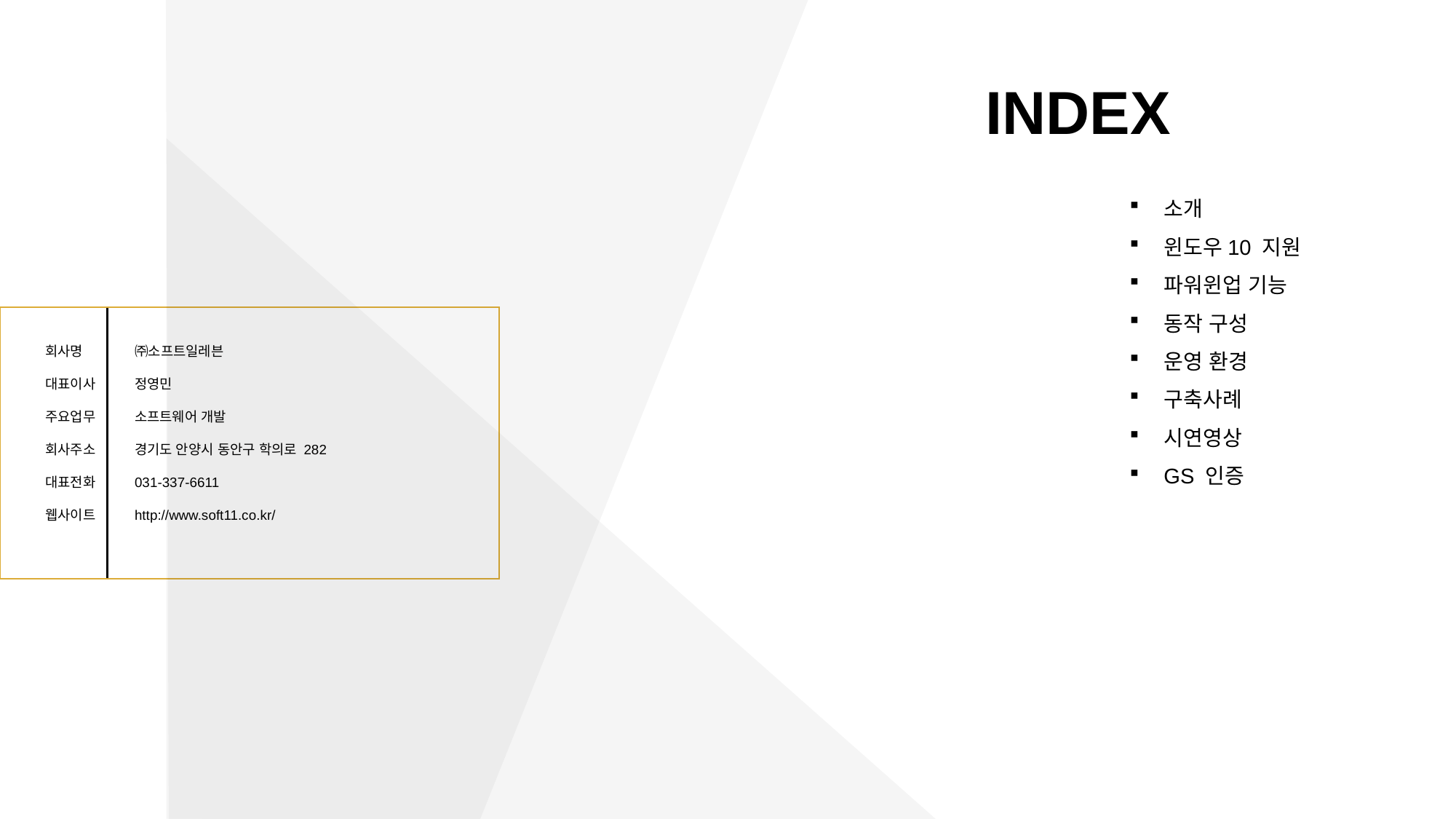

INDEX

소개
윈도우10 지원
파워윈업 기능
동작 구성
운영 환경
구축사례
시연영상
GS 인증

㈜소프트일레븐

정영민

소프트웨어 개발

경기도 안양시 동안구 학의로 282

031-337-6611

http://www.soft11.co.kr/
회사명

대표이사

주요업무

회사주소

대표전화

웹사이트